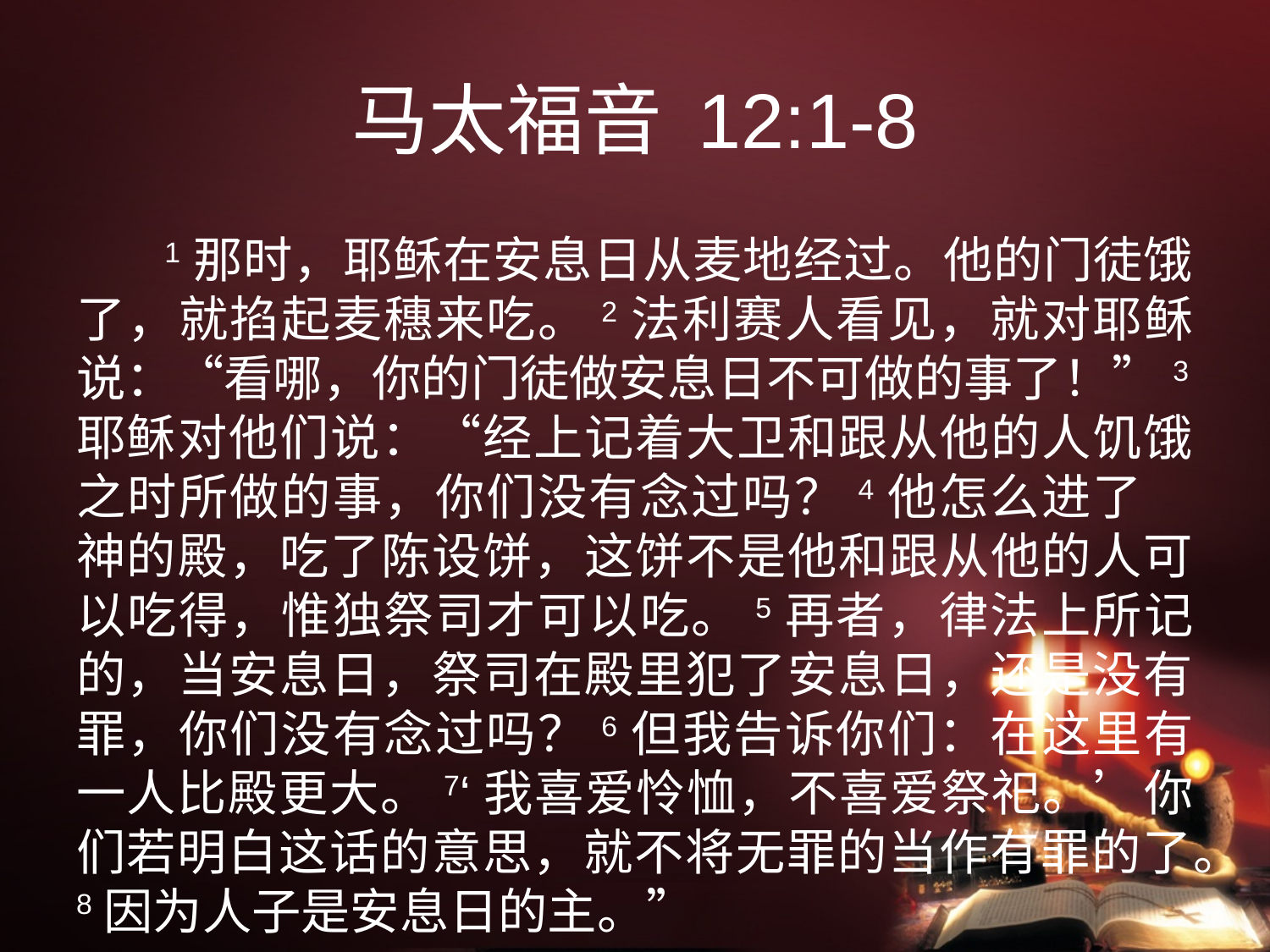

# 马太福音 12:1-8
          1那时，耶稣在安息日从麦地经过。他的门徒饿了，就掐起麦穗来吃。2法利赛人看见，就对耶稣说：“看哪，你的门徒做安息日不可做的事了！”3耶稣对他们说：“经上记着大卫和跟从他的人饥饿之时所做的事，你们没有念过吗？4他怎么进了　神的殿，吃了陈设饼，这饼不是他和跟从他的人可以吃得，惟独祭司才可以吃。5再者，律法上所记的，当安息日，祭司在殿里犯了安息日，还是没有罪，你们没有念过吗？6但我告诉你们：在这里有一人比殿更大。7‘我喜爱怜恤，不喜爱祭祀。’你们若明白这话的意思，就不将无罪的当作有罪的了。8因为人子是安息日的主。”